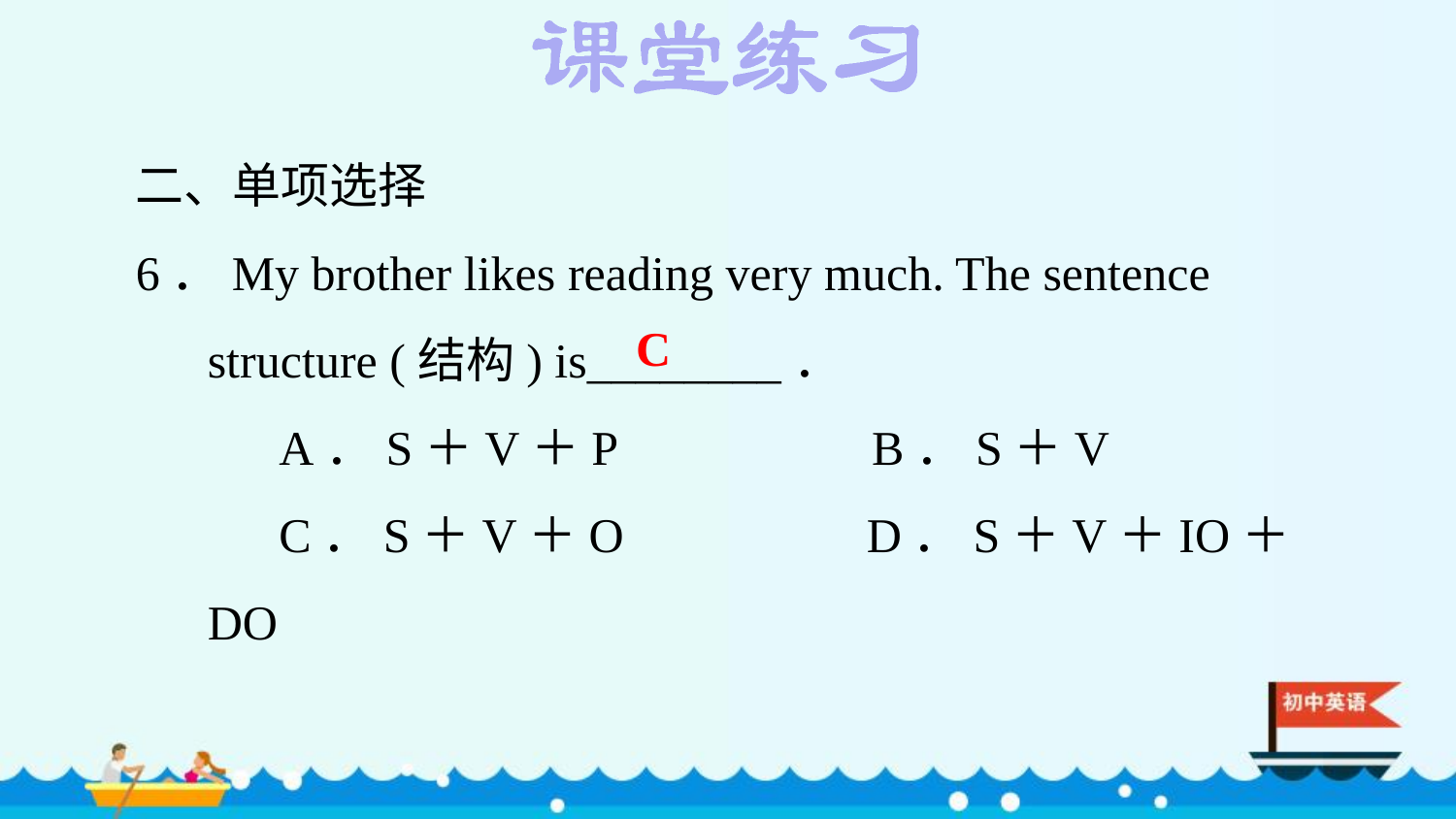

二、单项选择
6．My brother likes reading very much. The sentence structure (结构) is________．
A．S＋V＋P                     B．S＋V
C．S＋V＋O                    D．S＋V＋IO＋DO
C